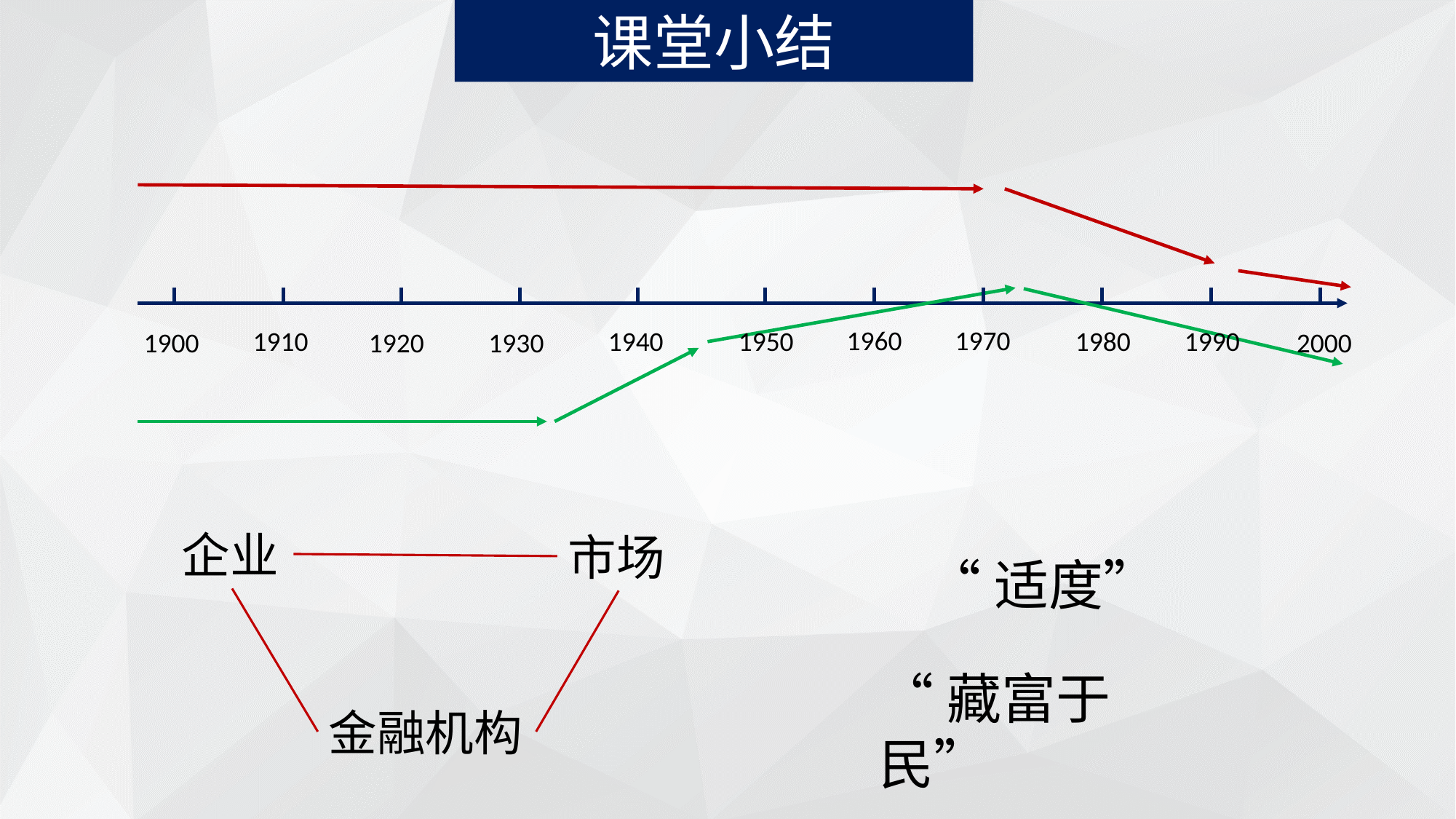

课堂小结
1960
1970
1950
1990
1910
1940
1980
1900
1930
2000
1920
企业
市场
“适度”
“藏富于民”
金融机构